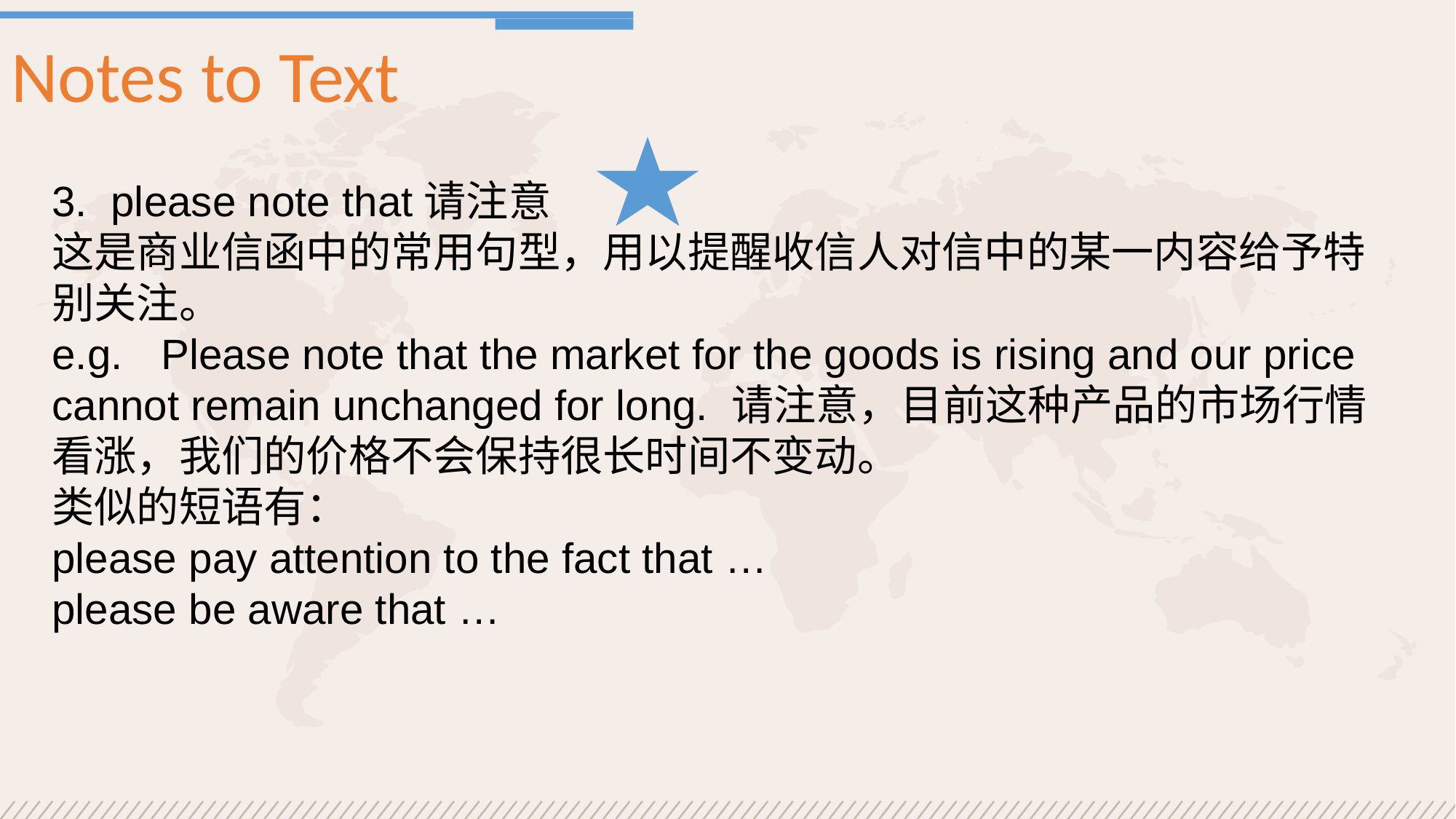

Notes to Text

3.  please note that请注意
这是商业信函中的常用句型，用以提醒收信人对信中的某一内容给予特别关注。
e.g.	Please note that the market for the goods is rising and our price cannot remain unchanged for long. 请注意，目前这种产品的市场行情看涨，我们的价格不会保持很长时间不变动。
类似的短语有：
please pay attention to the fact that …
please be aware that …